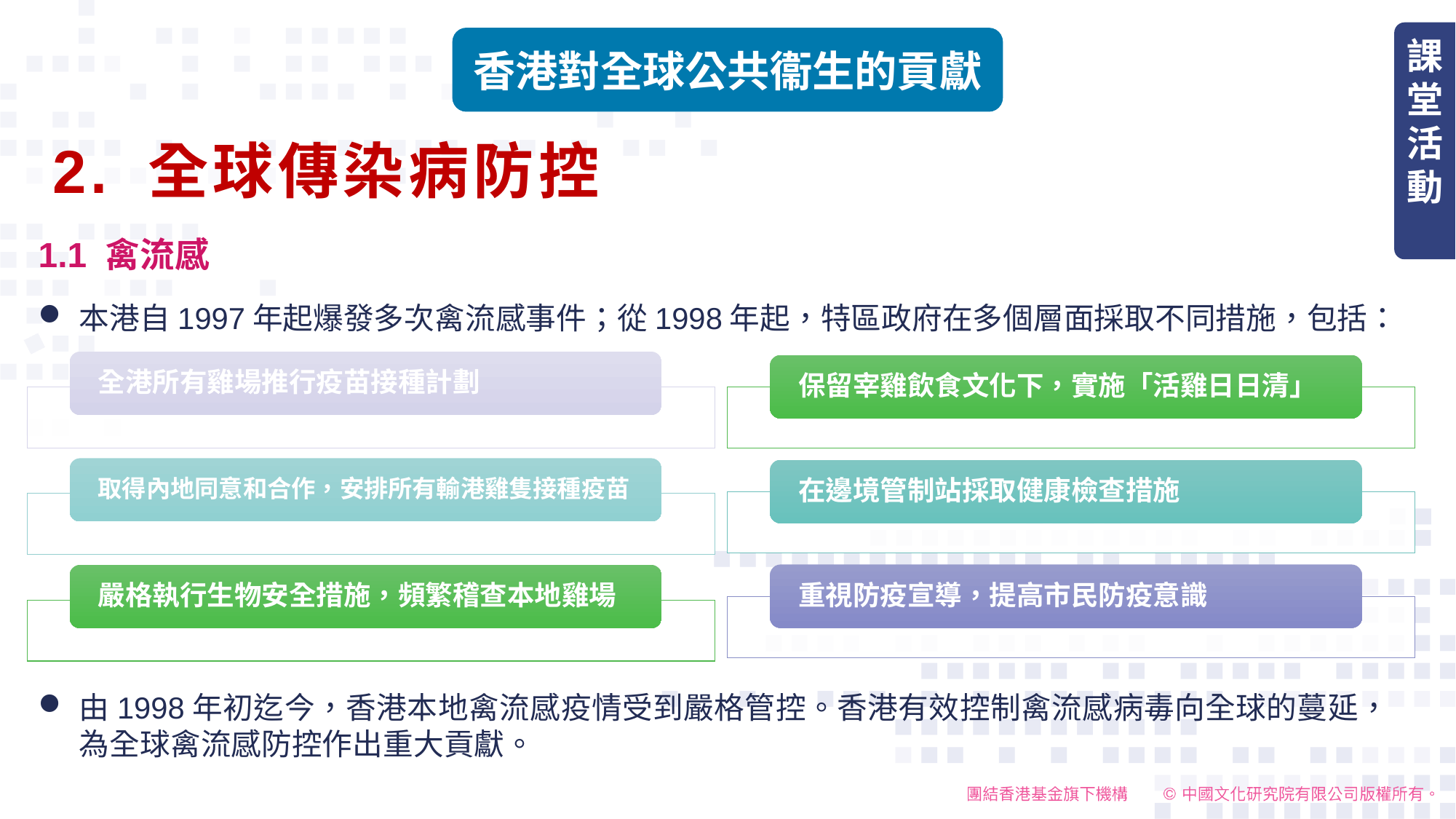

香港對全球公共衞生的貢獻
課堂活動

2. 全球傳染病防控
1.1 禽流感
本港自1997年起爆發多次禽流感事件；從1998年起，特區政府在多個層面採取不同措施，包括：
全港所有雞場推行疫苗接種計劃
取得內地同意和合作，安排所有輸港雞隻接種疫苗
嚴格執行生物安全措施，頻繁稽查本地雞場
保留宰雞飲食文化下，實施「活雞日日清」
在邊境管制站採取健康檢查措施
重視防疫宣導，提高市民防疫意識
由1998年初迄今，香港本地禽流感疫情受到嚴格管控。香港有效控制禽流感病毒向全球的蔓延，為全球禽流感防控作出重大貢獻。